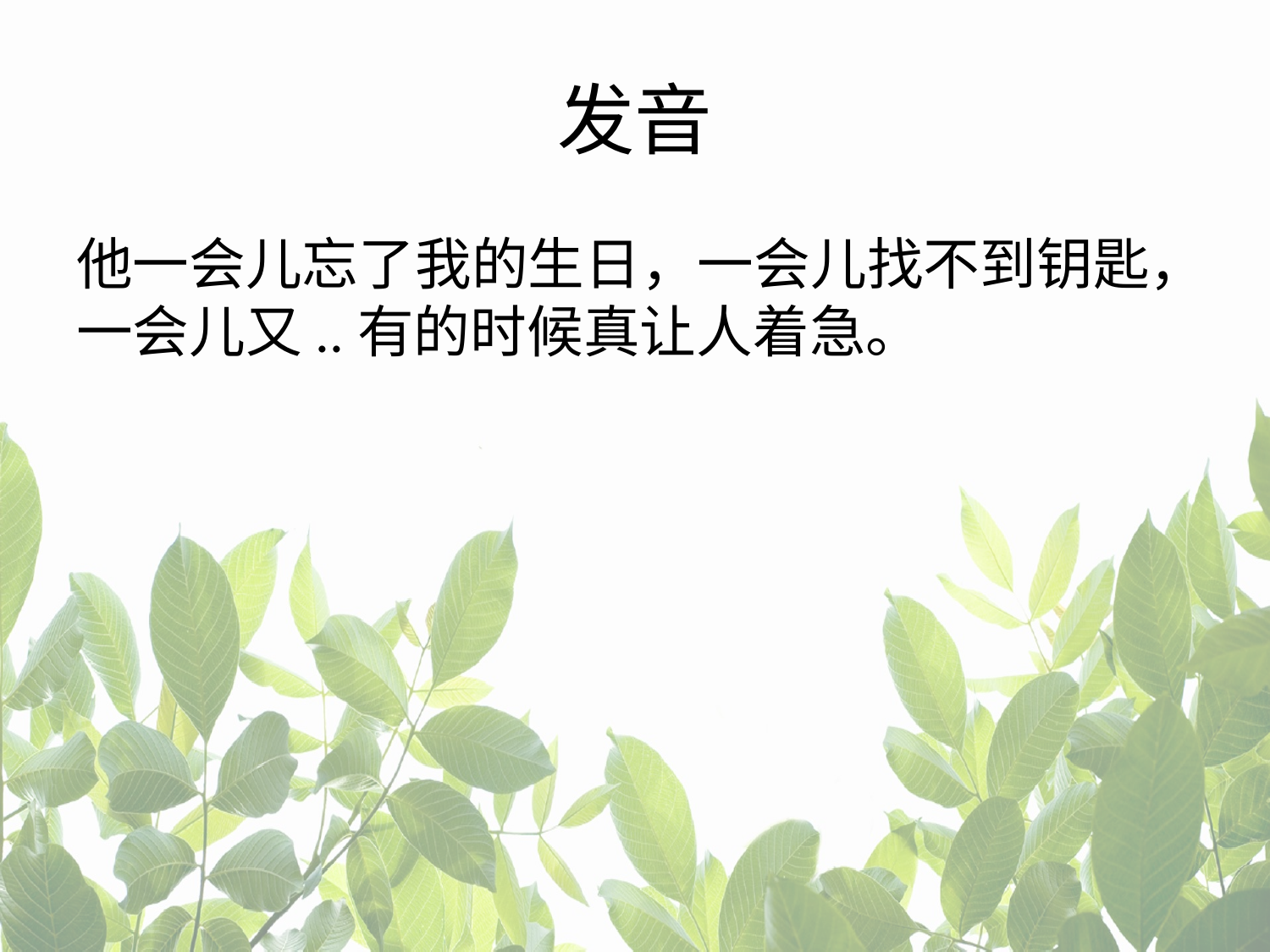

# 发音
他一会儿忘了我的生日，一会儿找不到钥匙，一会儿又..有的时候真让人着急。